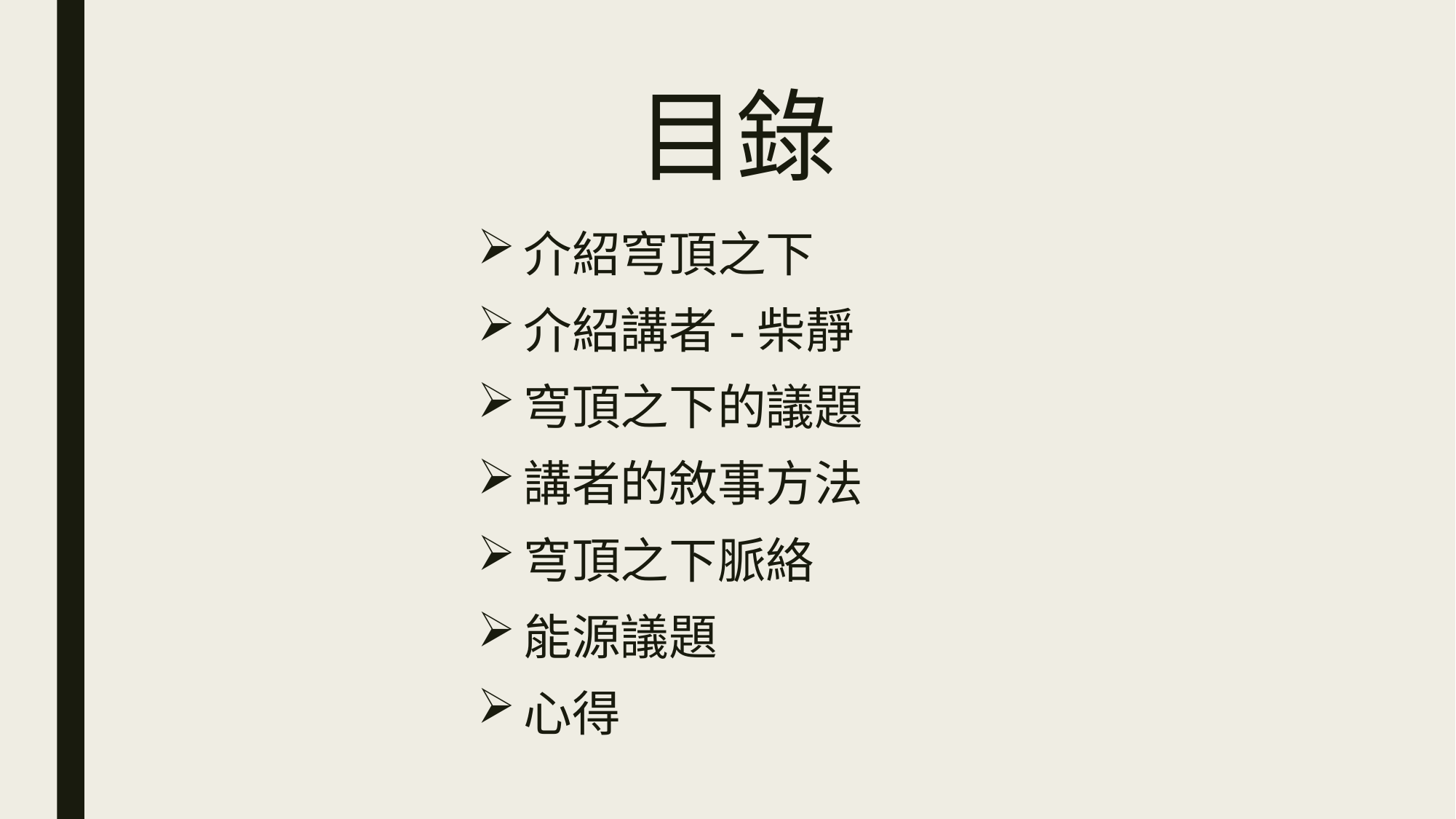

# 目錄
介紹穹頂之下
介紹講者-柴靜
穹頂之下的議題
講者的敘事方法
穹頂之下脈絡
能源議題
心得